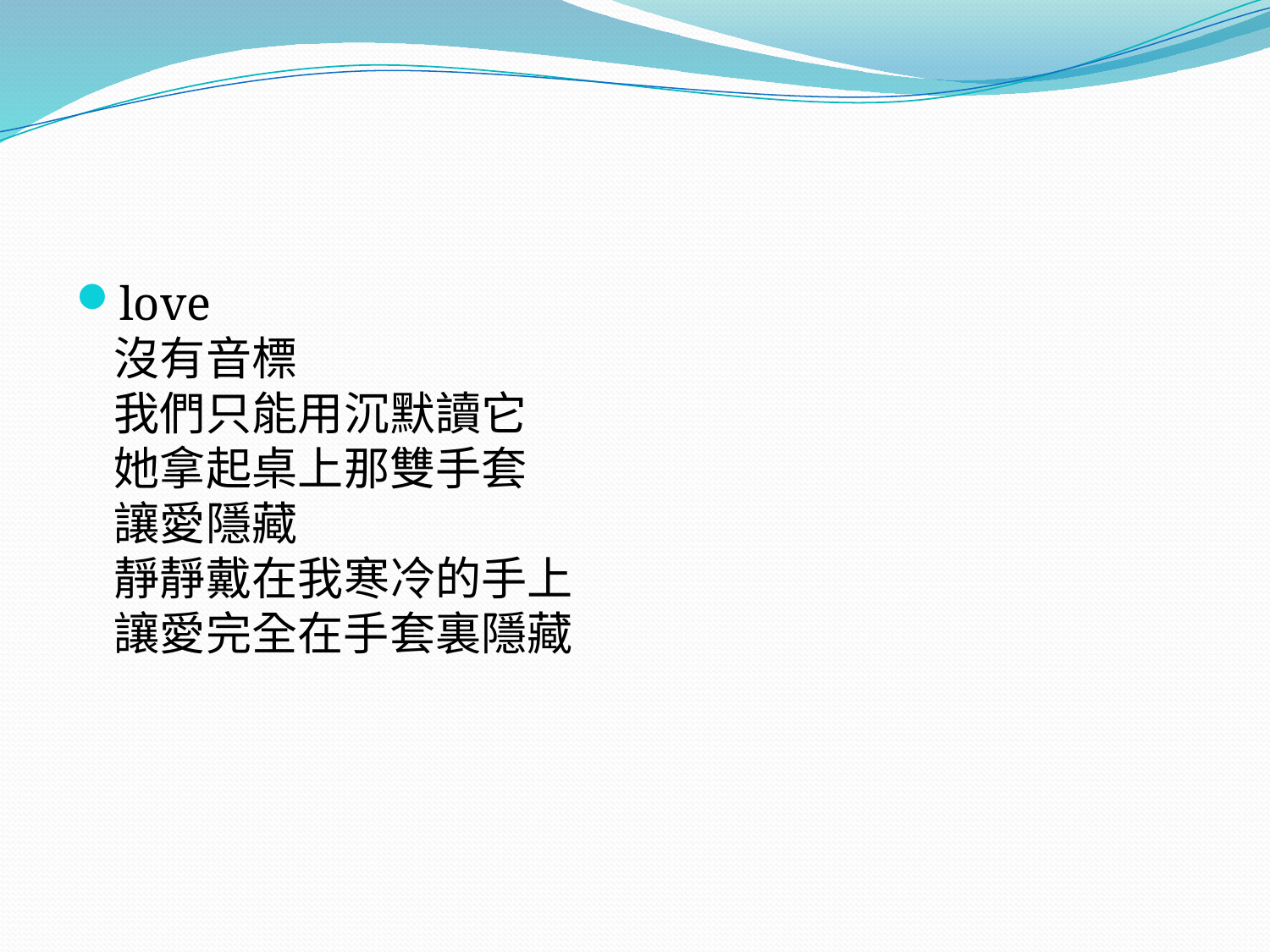

#
love
沒有音標
我們只能用沉默讀它
她拿起桌上那雙手套
讓愛隱藏
靜靜戴在我寒冷的手上
讓愛完全在手套裏隱藏